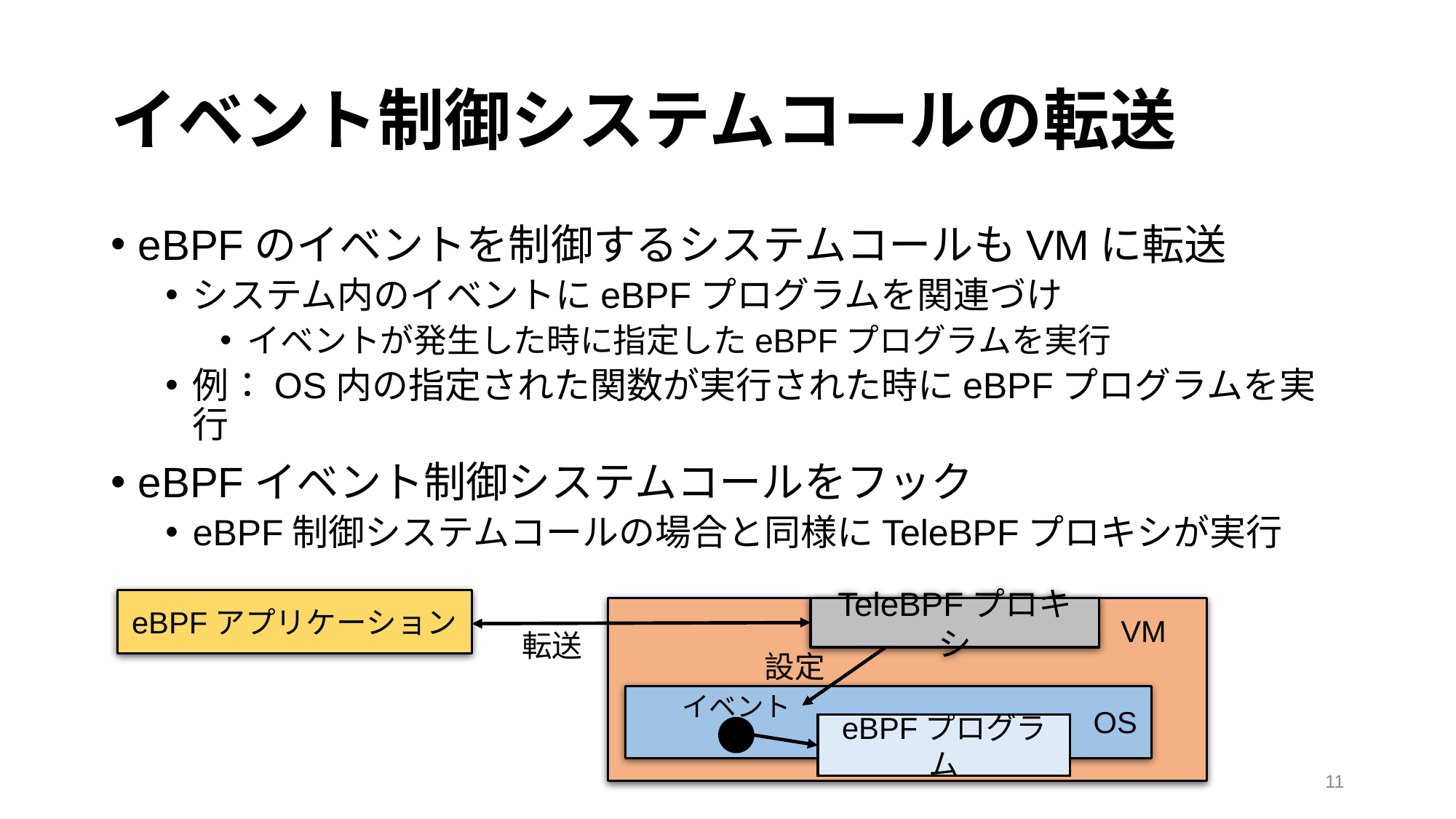

# イベント制御システムコールの転送
eBPFのイベントを制御するシステムコールもVMに転送
システム内のイベントにeBPFプログラムを関連づけ
イベントが発生した時に指定したeBPFプログラムを実行
例：OS内の指定された関数が実行された時にeBPFプログラムを実行
eBPFイベント制御システムコールをフック
eBPF制御システムコールの場合と同様にTeleBPFプロキシが実行
eBPFアプリケーション

TeleBPFプロキシ
VM
転送
設定
イベント

OS
eBPFプログラム

11